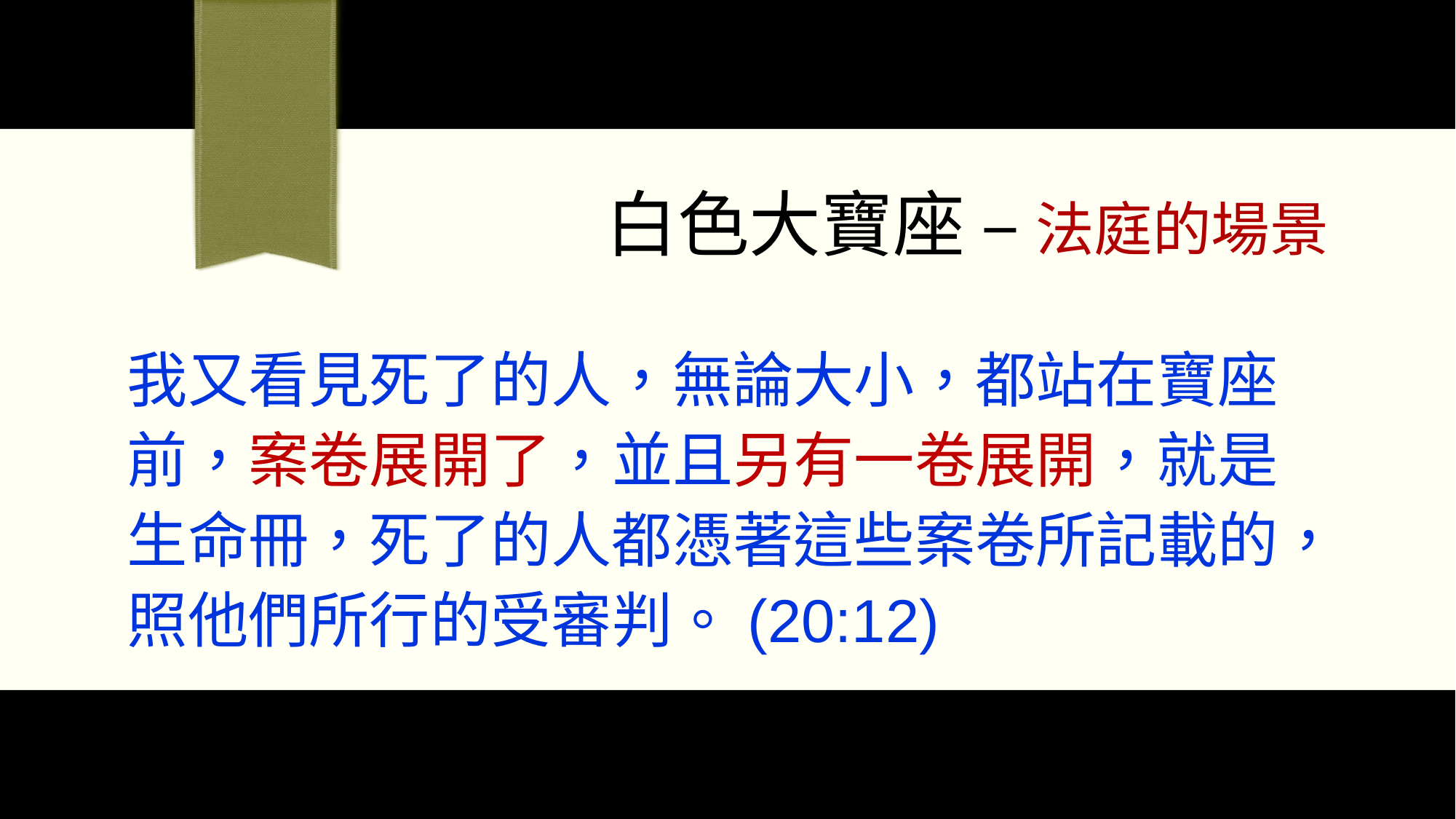

# 白色大寶座 – 法庭的場景
我又看見死了的人，無論大小，都站在寶座前，案卷展開了，並且另有一卷展開，就是生命冊，死了的人都憑著這些案卷所記載的，照他們所行的受審判。(20:12)